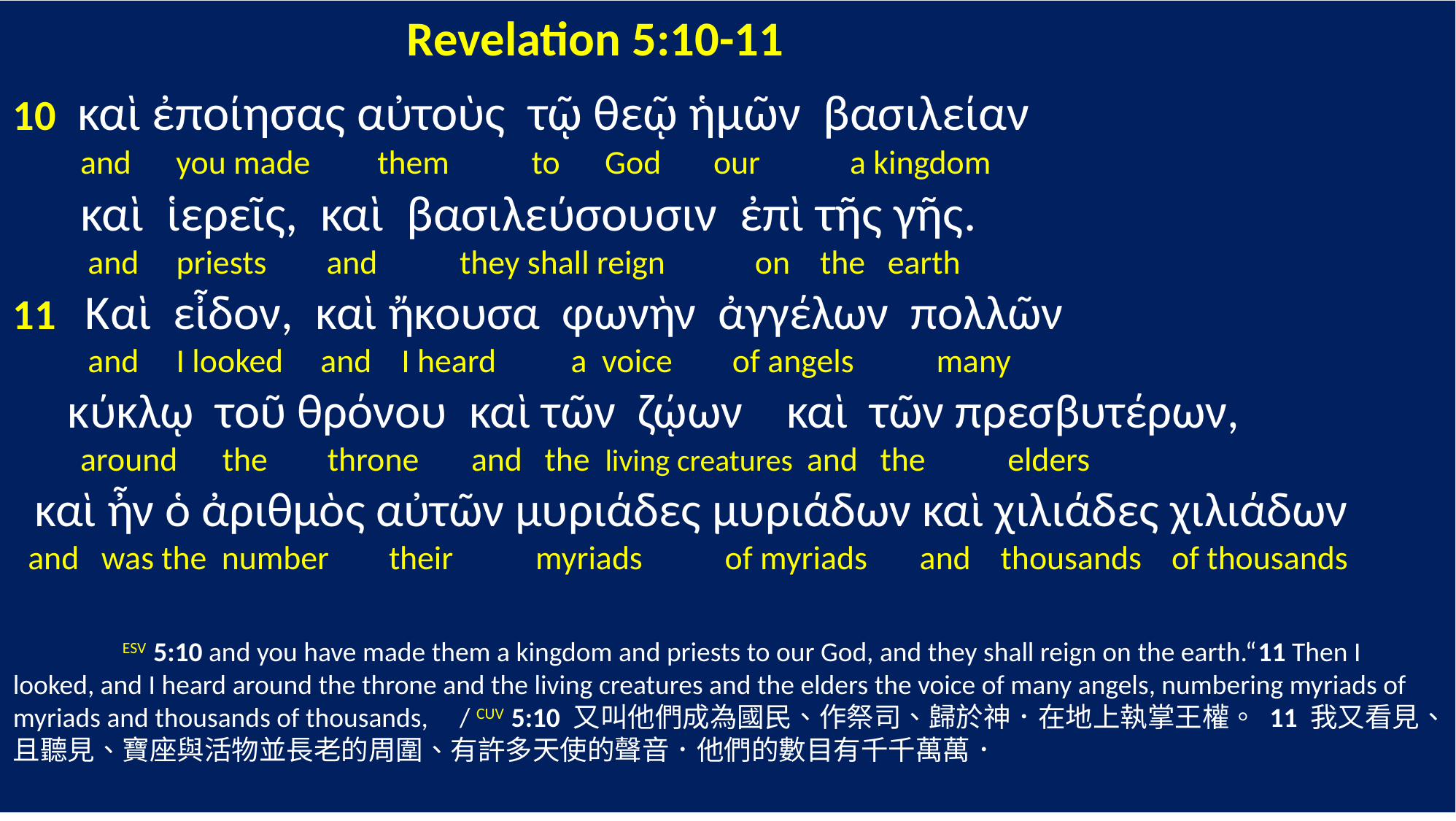

Revelation 5:10-11

10  καὶ ἐποίησας αὐτοὺς  τῷ θεῷ ἡμῶν  βασιλείαν
         and      you made         them           to      God       our            a kingdom
      καὶ  ἱερεῖς,  καὶ  βασιλεύσουσιν  ἐπὶ τῆς γῆς.
          and     priests        and           they shall reign            on    the   earth
11   Καὶ  εἶδον,  καὶ ἤκουσα  φωνὴν  ἀγγέλων  πολλῶν
          and     I looked     and    I heard          a  voice        of angels           many
     κύκλῳ  τοῦ θρόνου  καὶ τῶν  ζῴων    καὶ  τῶν πρεσβυτέρων,
         around      the        throne       and   the  living creatures  and   the           elders
  καὶ ἦν ὁ ἀριθμὸς αὐτῶν μυριάδες μυριάδων καὶ χιλιάδες χιλιάδων
  and   was the  number        their           myriads           of myriads       and    thousands    of thousands

	ESV  5:10 and you have made them a kingdom and priests to our God, and they shall reign on the earth.“11 Then I looked, and I heard around the throne and the living creatures and the elders the voice of many angels, numbering myriads of myriads and thousands of thousands,     / CUV  5:10 又叫他們成為國民、作祭司、歸於神．在地上執掌王權。 11 我又看見、且聽見、寶座與活物並長老的周圍、有許多天使的聲音．他們的數目有千千萬萬．